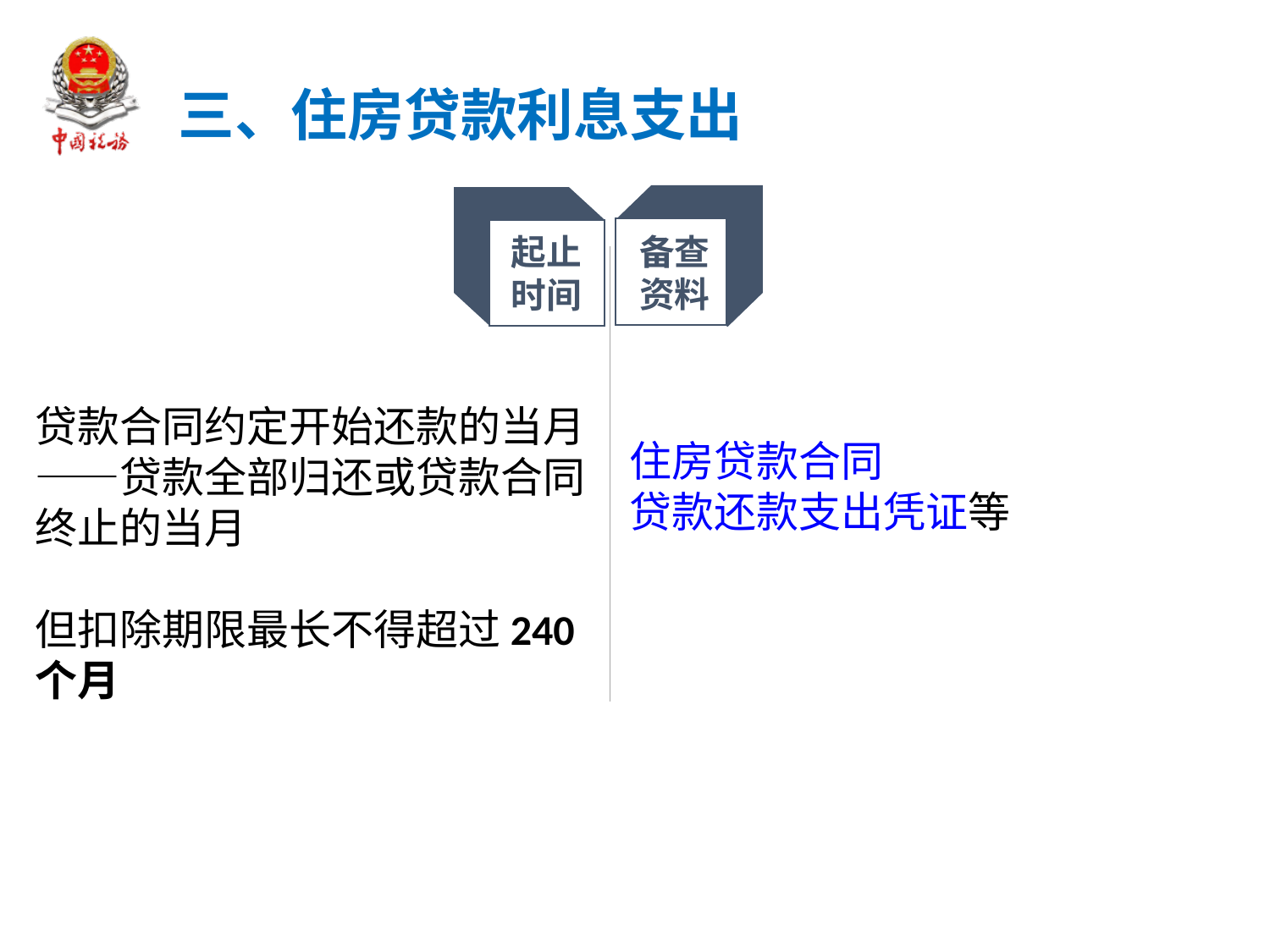

三、住房贷款利息支出

备查
资料
起止
时间
贷款合同约定开始还款的当月——贷款全部归还或贷款合同终止的当月

但扣除期限最长不得超过240个月
住房贷款合同
贷款还款支出凭证等